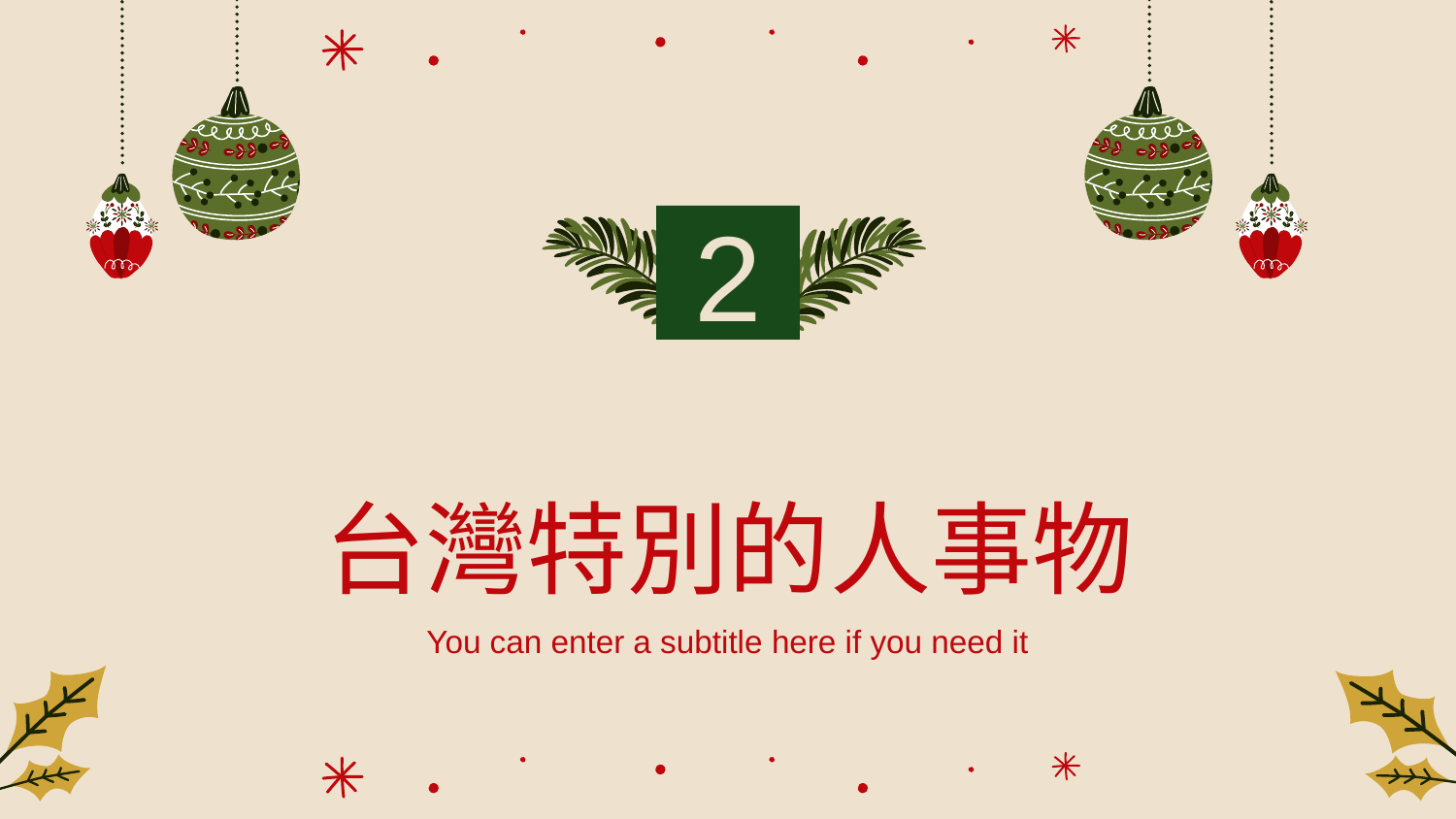

2

# 台灣特別的人事物
You can enter a subtitle here if you need it